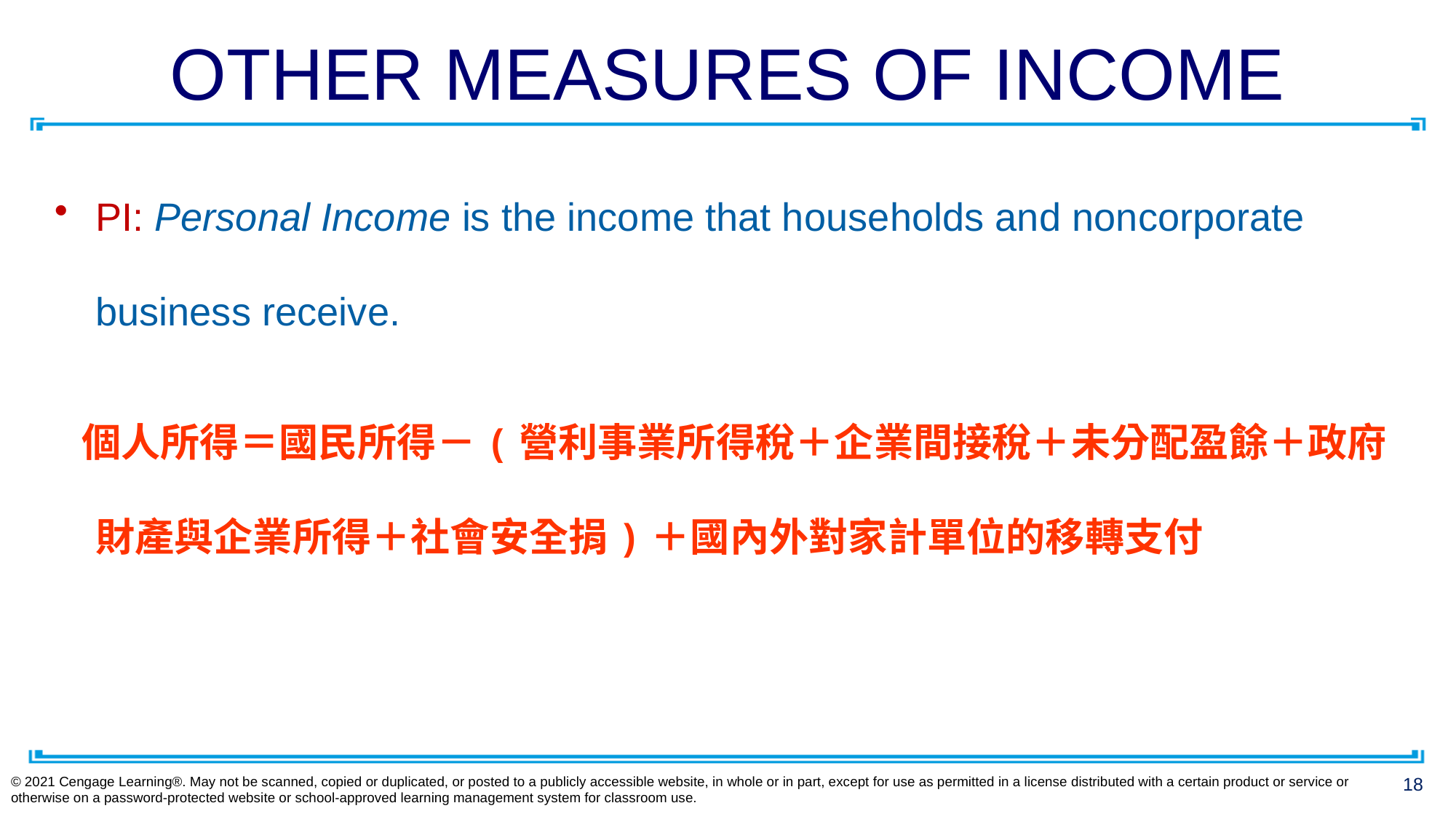

# OTHER MEASURES OF INCOME
PI: Personal Income is the income that households and noncorporate business receive.
  個人所得＝國民所得－(營利事業所得稅＋企業間接稅＋未分配盈餘＋政府財產與企業所得＋社會安全捐)＋國內外對家計單位的移轉支付
© 2021 Cengage Learning®. May not be scanned, copied or duplicated, or posted to a publicly accessible website, in whole or in part, except for use as permitted in a license distributed with a certain product or service or otherwise on a password-protected website or school-approved learning management system for classroom use.
18